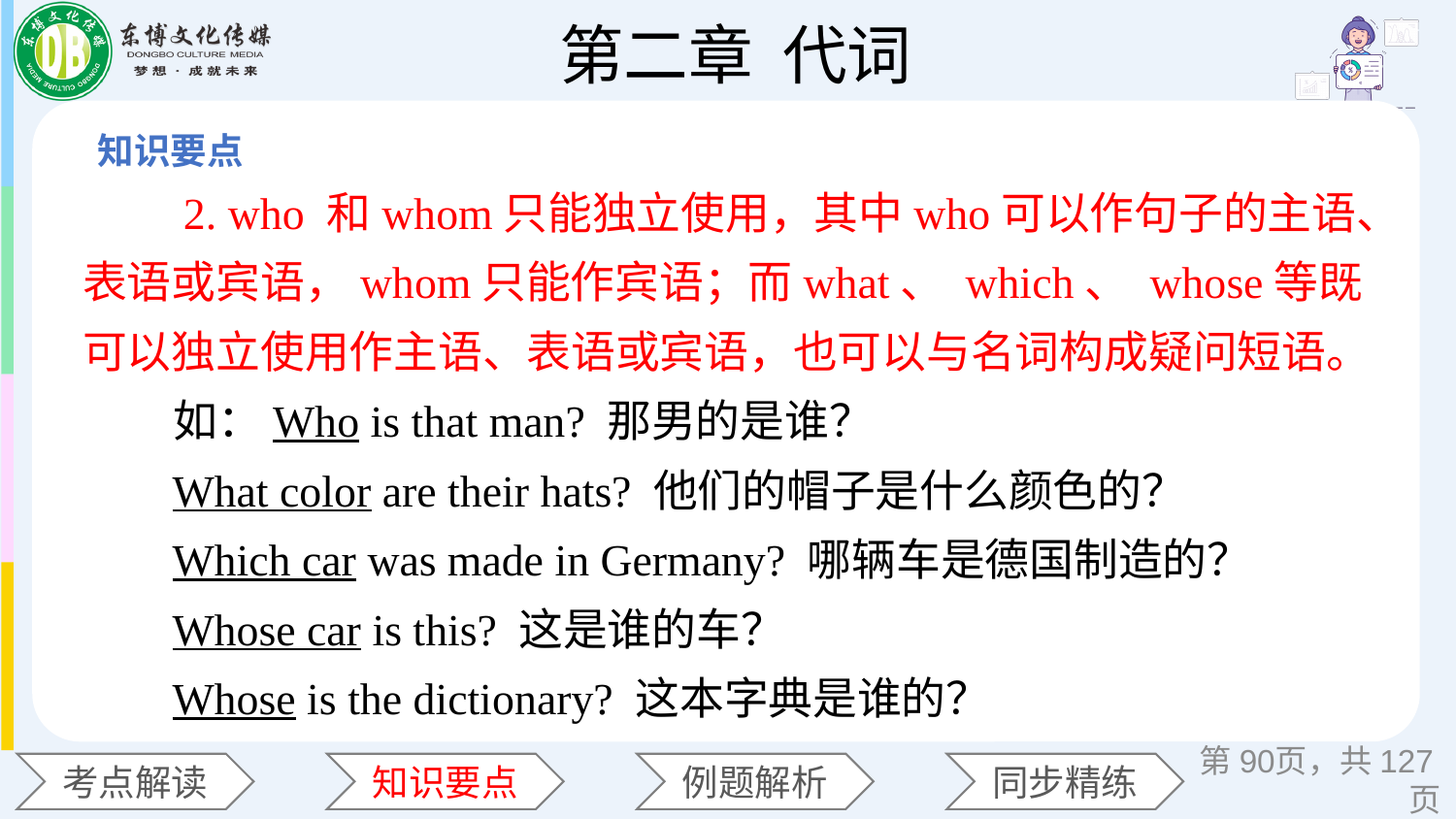

2. who 和whom只能独立使用，其中who可以作句子的主语、表语或宾语，whom只能作宾语；而what、 which、 whose等既可以独立使用作主语、表语或宾语，也可以与名词构成疑问短语。
        如：Who is that man? 那男的是谁？
        What color are their hats? 他们的帽子是什么颜色的？
        Which car was made in Germany? 哪辆车是德国制造的？
        Whose car is this? 这是谁的车？
        Whose is the dictionary? 这本字典是谁的？
第90页，共127页